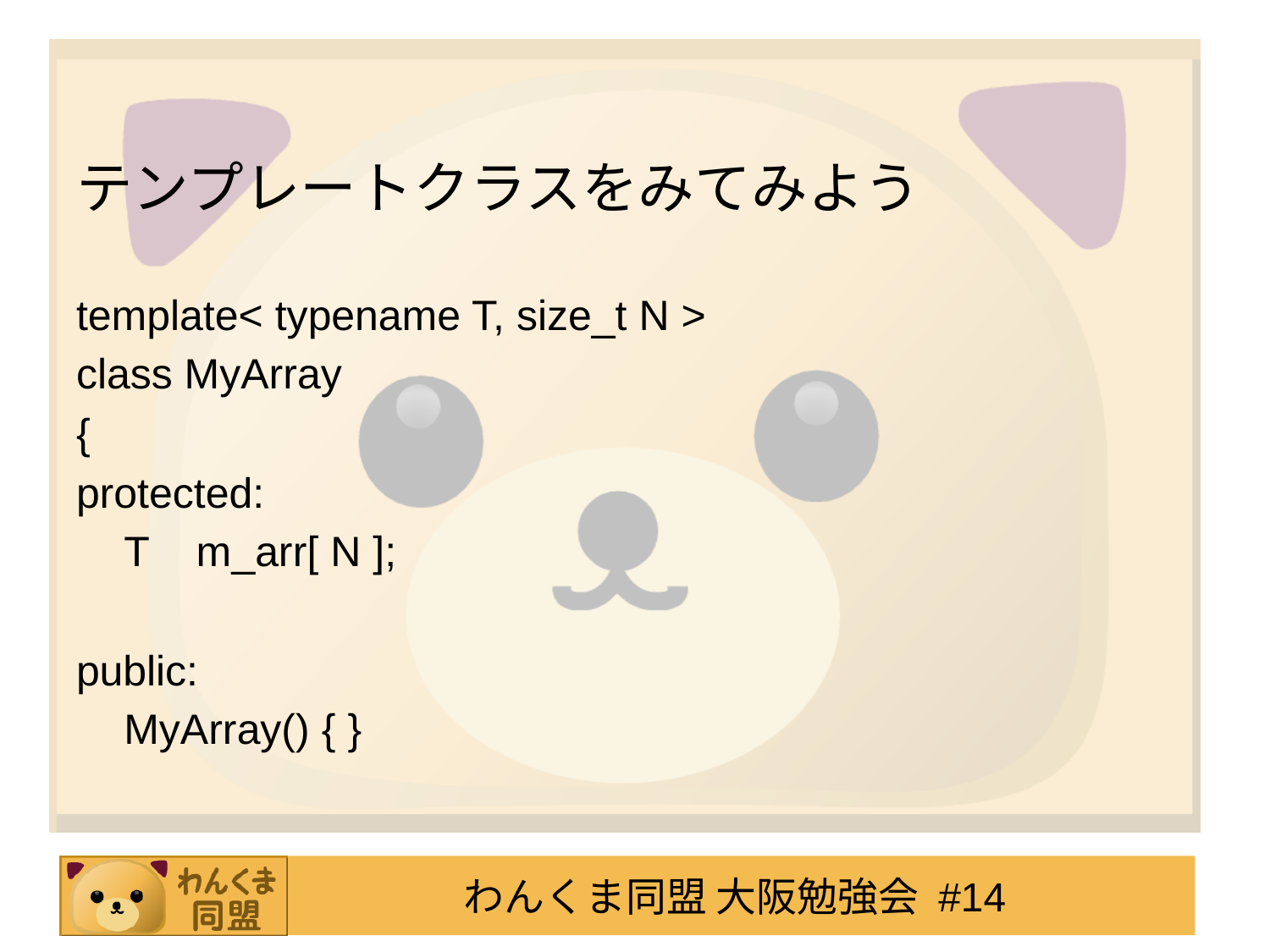

#
テンプレートクラスをみてみよう

template< typename T, size_t N >
class MyArray
{
protected:
	T    m_arr[ N ];

public:
	MyArray() { }